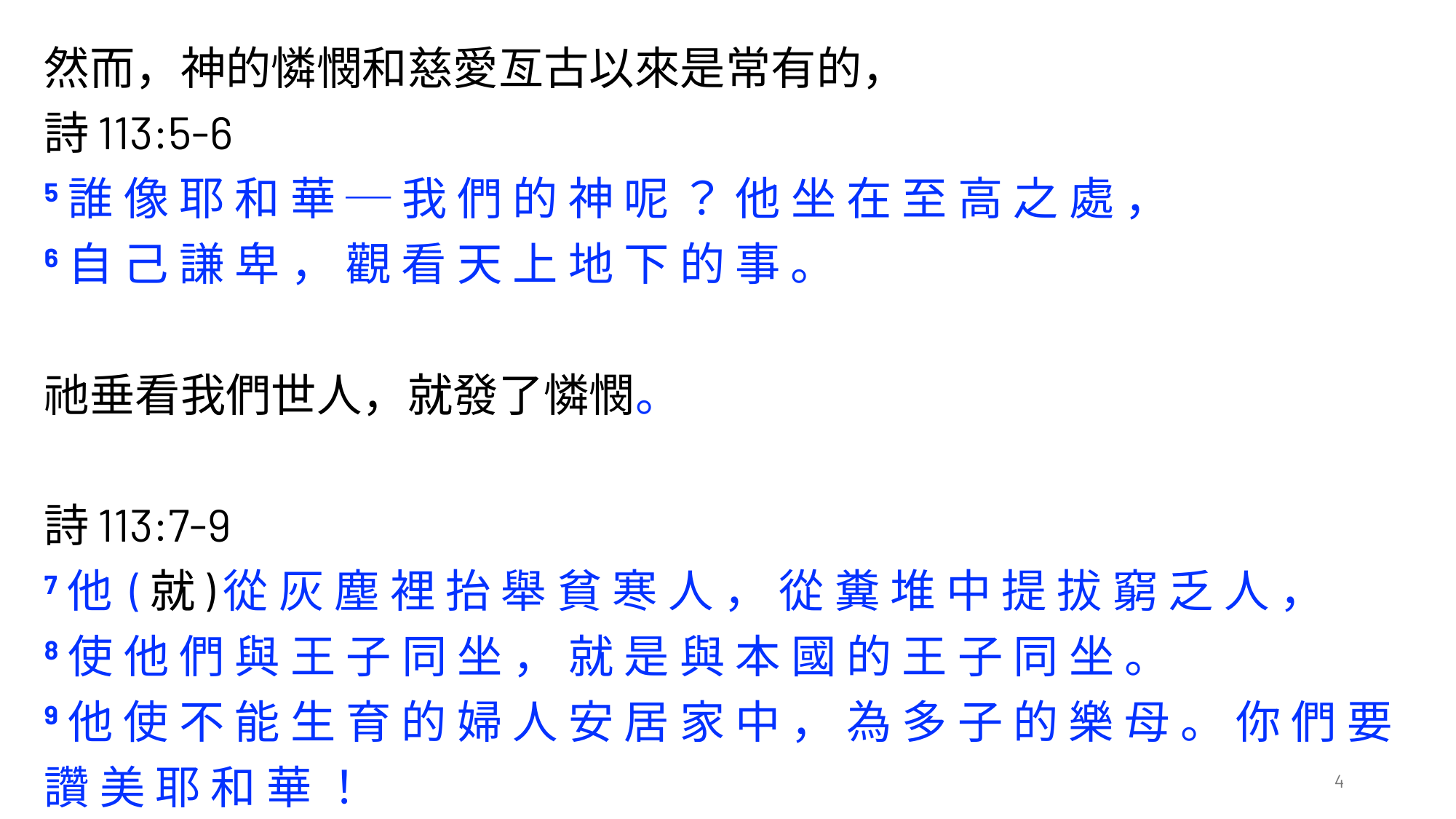

然而，神的憐憫和慈愛亙古以來是常有的，
詩113:5-6
5 誰 像 耶 和 華 ─ 我 們 的 神 呢 ？ 他 坐 在 至 高 之 處 ，
6 自 己 謙 卑 ， 觀 看 天 上 地 下 的 事 。

祂垂看我們世人，就發了憐憫。

詩113:7-9
7 他 (就)從 灰 塵 裡 抬 舉 貧 寒 人 ， 從 糞 堆 中 提 拔 窮 乏 人 ，
8 使 他 們 與 王 子 同 坐 ， 就 是 與 本 國 的 王 子 同 坐 。
9 他 使 不 能 生 育 的 婦 人 安 居 家 中 ， 為 多 子 的 樂 母 。 你 們 要 讚 美 耶 和 華 ！

4